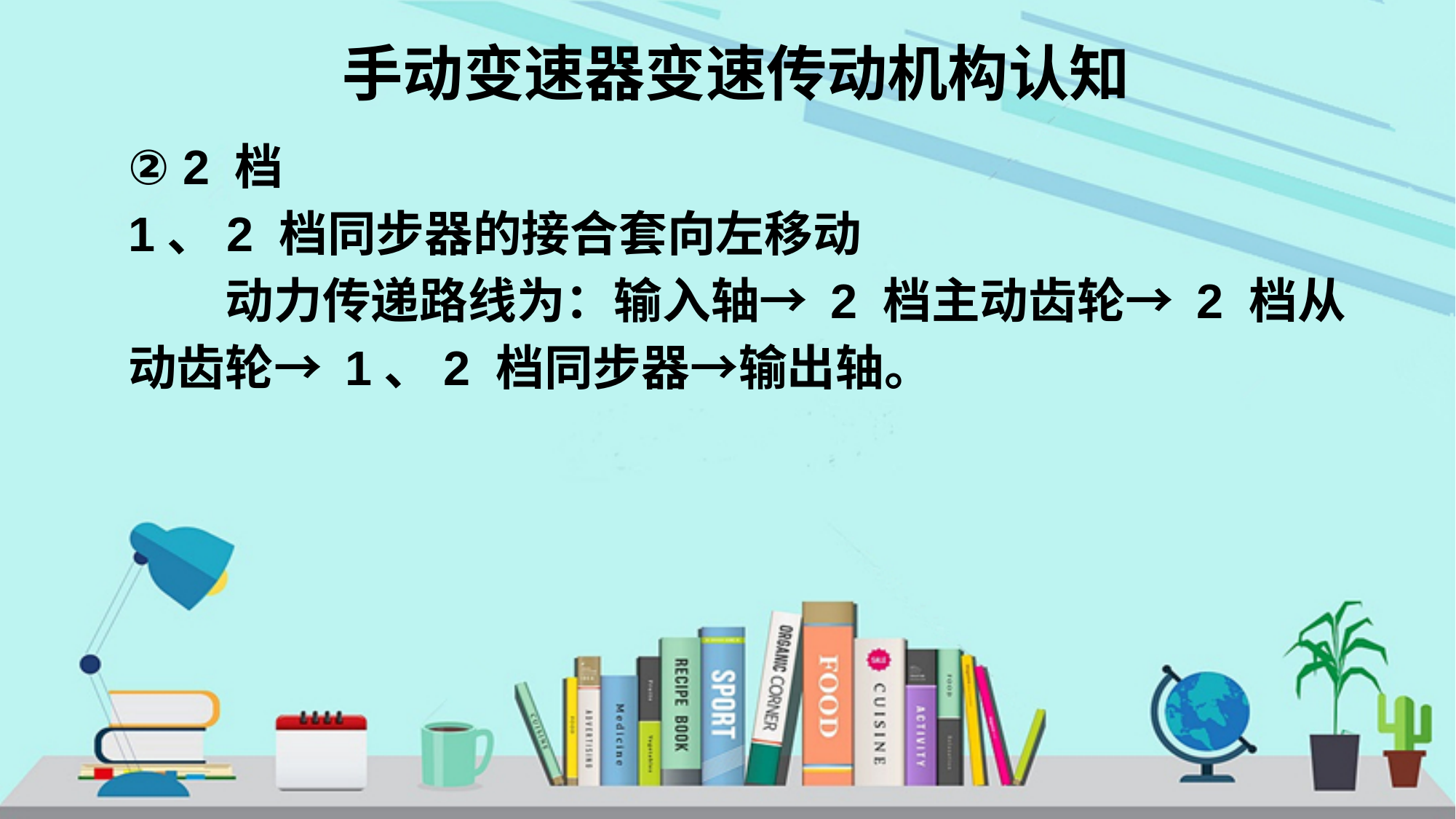

# 手动变速器变速传动机构认知
② 2 档
1、2 档同步器的接合套向左移动
　　动力传递路线为：输入轴→ 2 档主动齿轮→ 2 档从动齿轮→ 1、2 档同步器→输出轴。